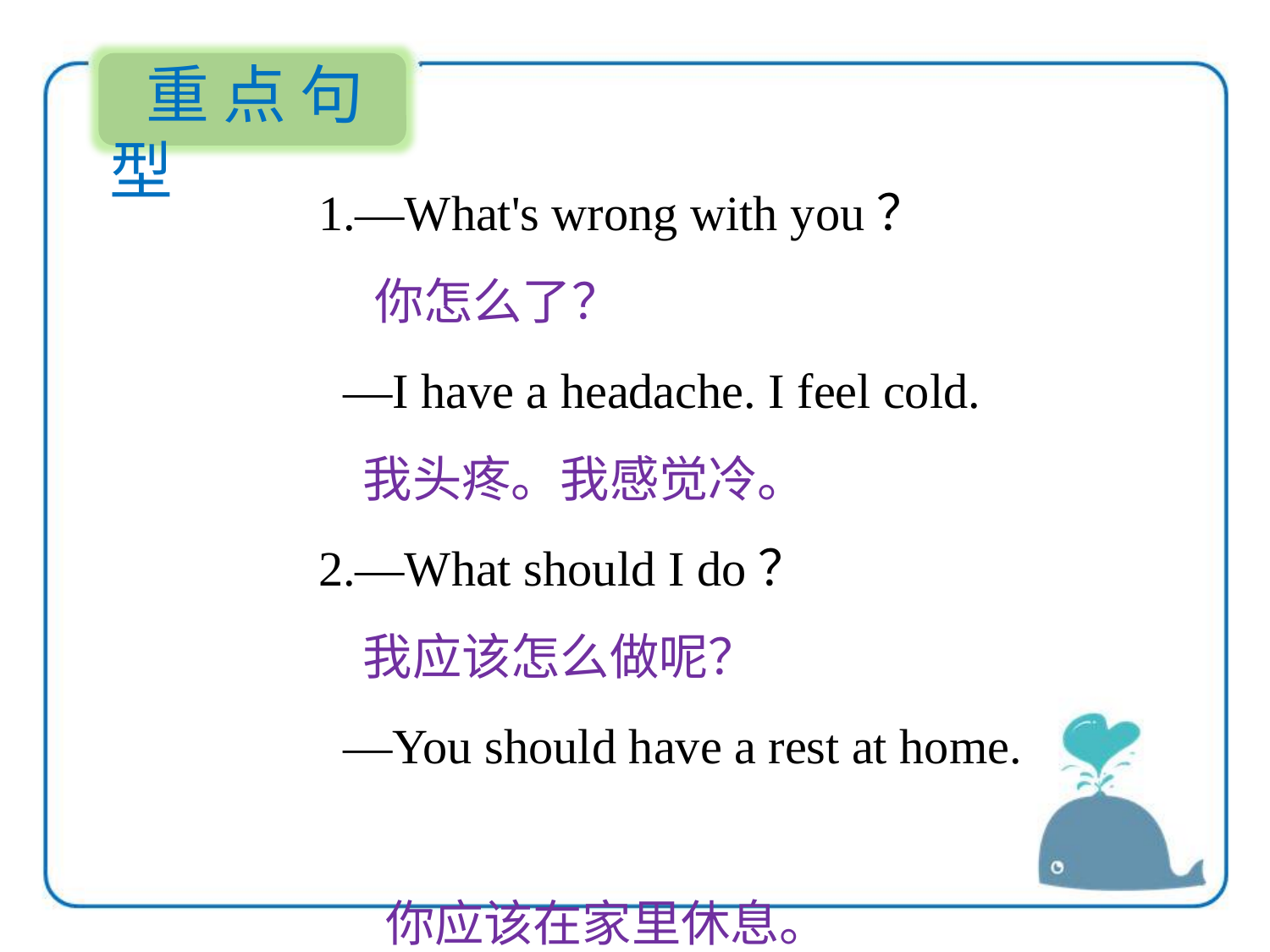

重点句型

1.—What's wrong with you？
    你怎么了？
  —I have a headache. I feel cold.
   我头疼。我感觉冷。
2.—What should I do？
   我应该怎么做呢？
  —You should have a rest at home.
     你应该在家里休息。